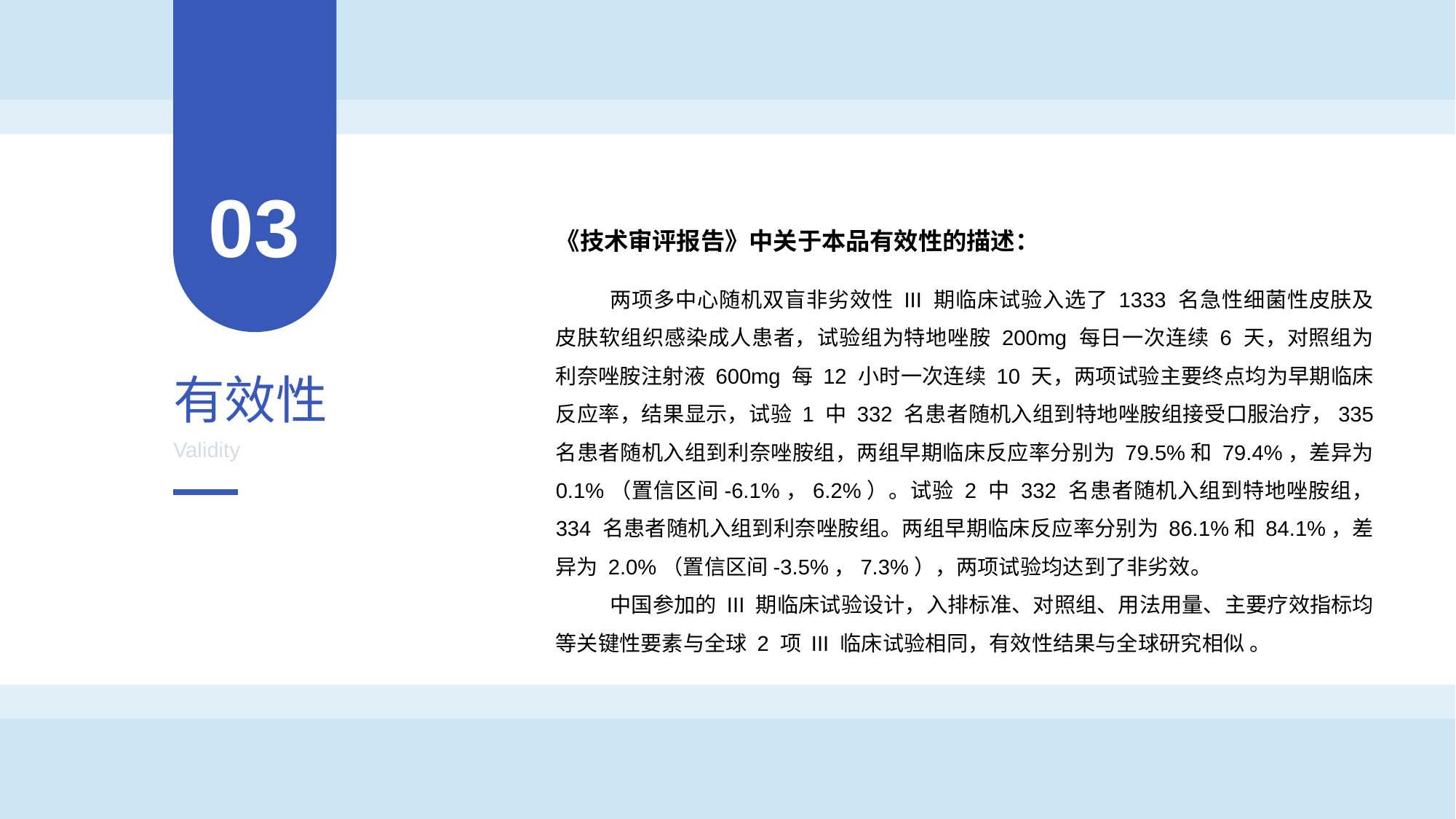

03
《技术审评报告》中关于本品有效性的描述：
两项多中心随机双盲非劣效性 III 期临床试验入选了 1333 名急性细菌性皮肤及皮肤软组织感染成人患者，试验组为特地唑胺 200mg 每日一次连续 6 天，对照组为利奈唑胺注射液 600mg 每 12 小时一次连续 10 天，两项试验主要终点均为早期临床反应率，结果显示，试验 1 中 332 名患者随机入组到特地唑胺组接受口服治疗，335 名患者随机入组到利奈唑胺组，两组早期临床反应率分别为 79.5%和 79.4%，差异为 0.1%（置信区间-6.1%，6.2%）。试验 2 中 332 名患者随机入组到特地唑胺组， 334 名患者随机入组到利奈唑胺组。两组早期临床反应率分别为 86.1%和 84.1%，差异为 2.0%（置信区间-3.5%，7.3%），两项试验均达到了非劣效。
中国参加的 III 期临床试验设计，入排标准、对照组、用法用量、主要疗效指标均等关键性要素与全球 2 项 III 临床试验相同，有效性结果与全球研究相似 。
有效性
Validity